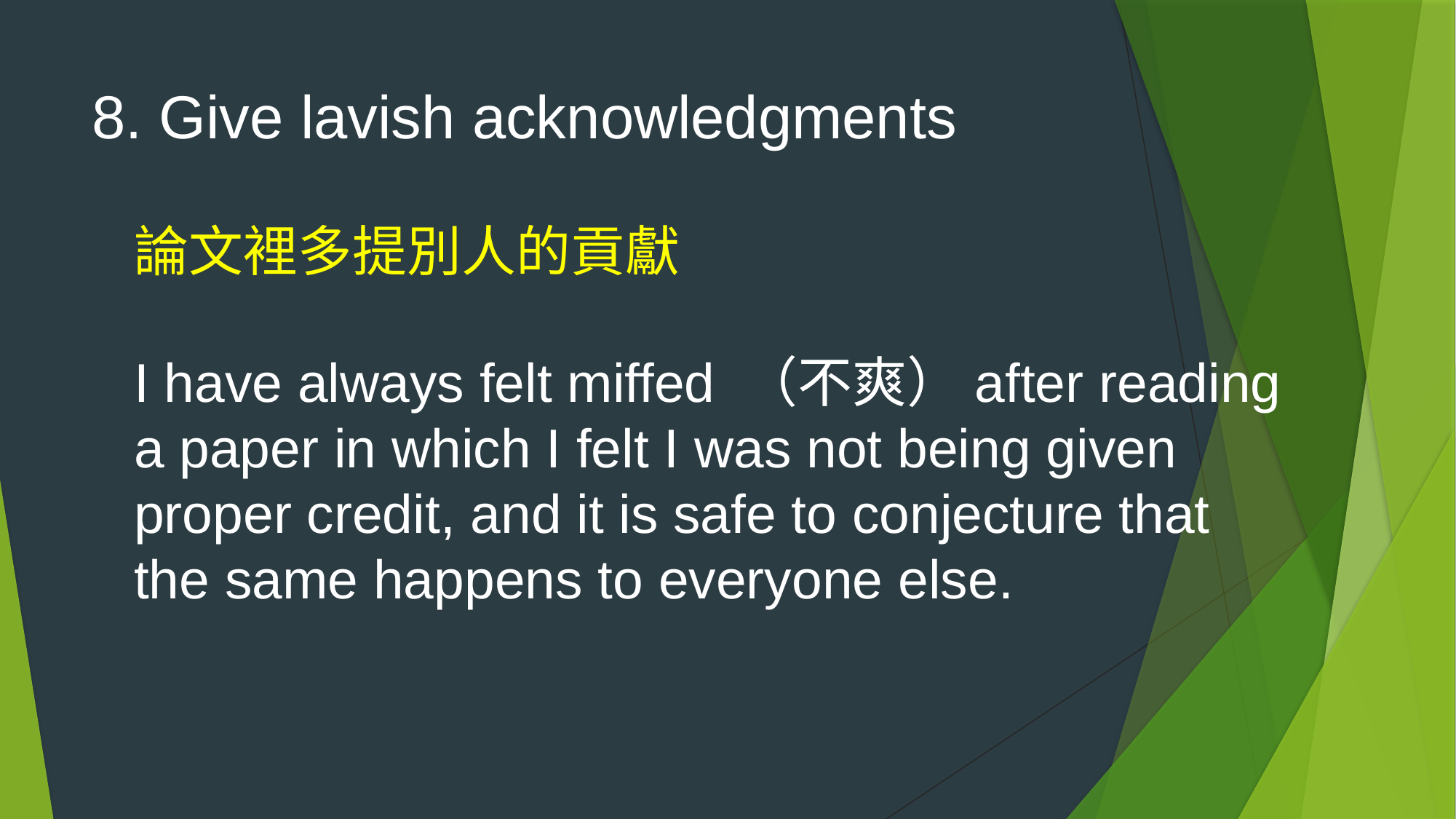

# 8. Give lavish acknowledgments 論文裡多提別人的貢獻 I have always felt miffed （不爽）after reading a paper in which I felt I was not being given proper credit, and it is safe to conjecture that the same happens to everyone else.